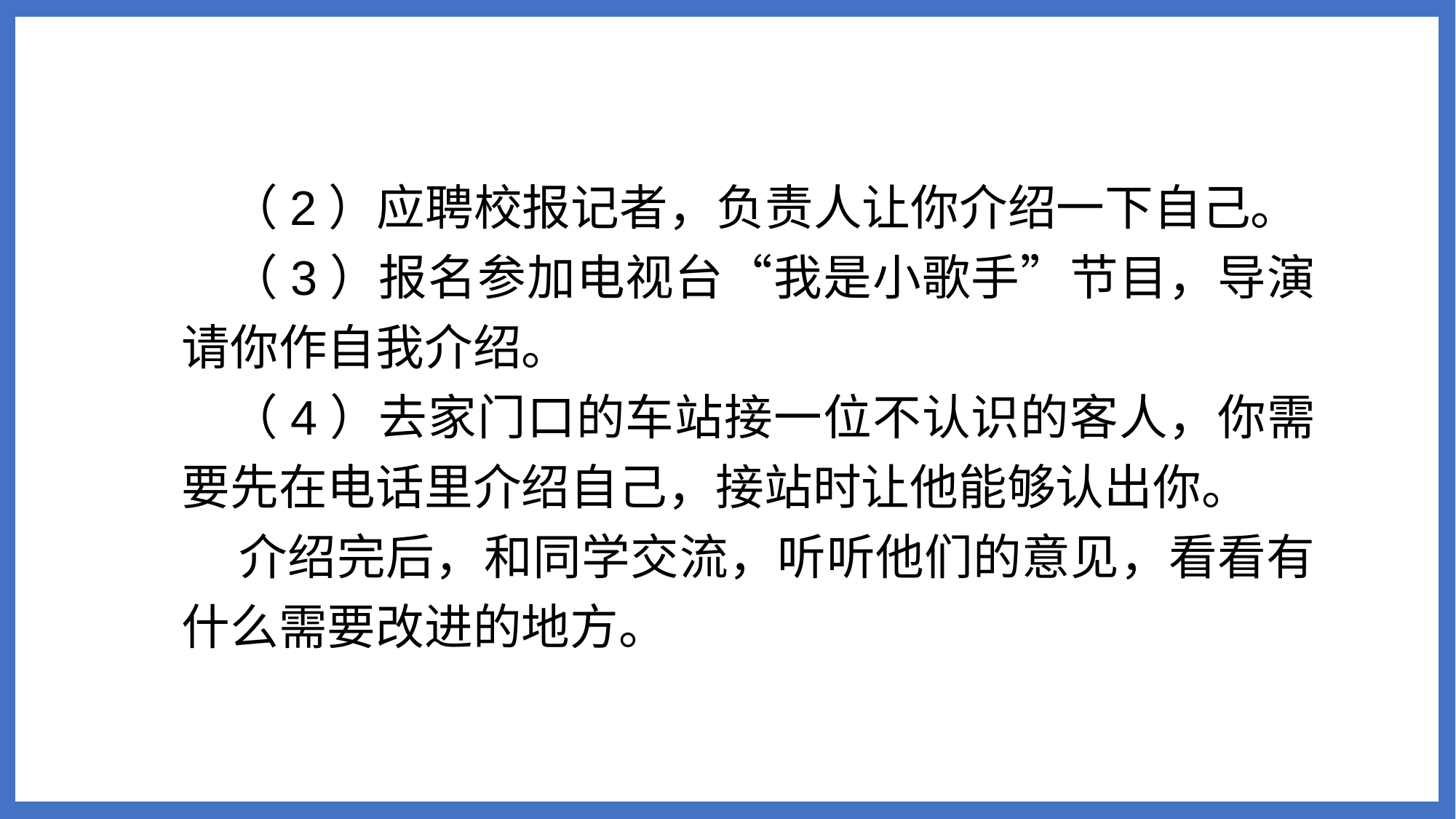

（2）应聘校报记者，负责人让你介绍一下自己。
   （3）报名参加电视台“我是小歌手”节目，导演请你作自我介绍。
   （4）去家门口的车站接一位不认识的客人，你需要先在电话里介绍自己，接站时让他能够认出你。
    介绍完后，和同学交流，听听他们的意见，看看有什么需要改进的地方。